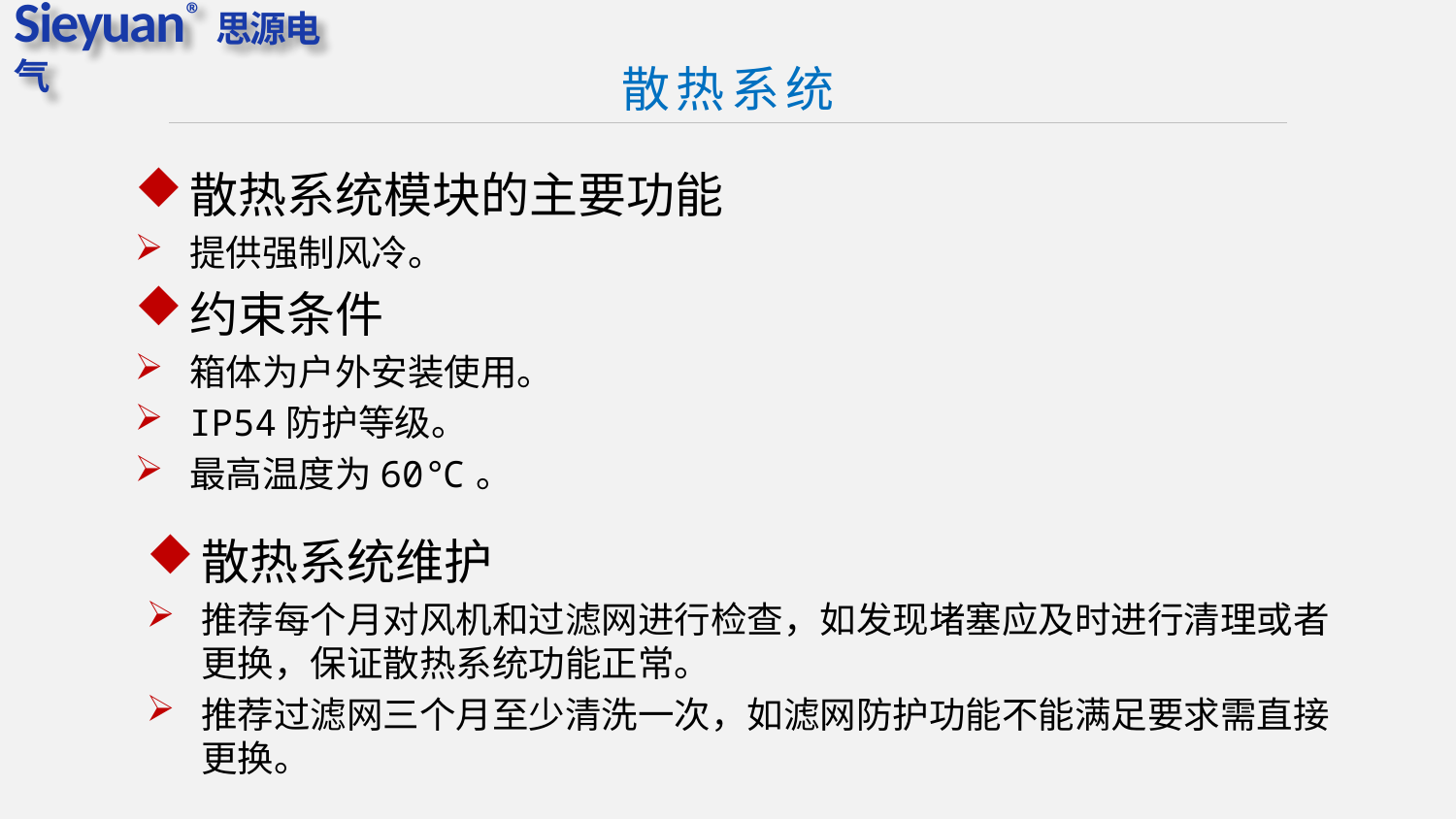

散热系统
散热系统模块的主要功能
提供强制风冷。
约束条件
箱体为户外安装使用。
IP54防护等级。
最高温度为60℃。

散热系统维护
推荐每个月对风机和过滤网进行检查，如发现堵塞应及时进行清理或者更换，保证散热系统功能正常。
推荐过滤网三个月至少清洗一次，如滤网防护功能不能满足要求需直接更换。